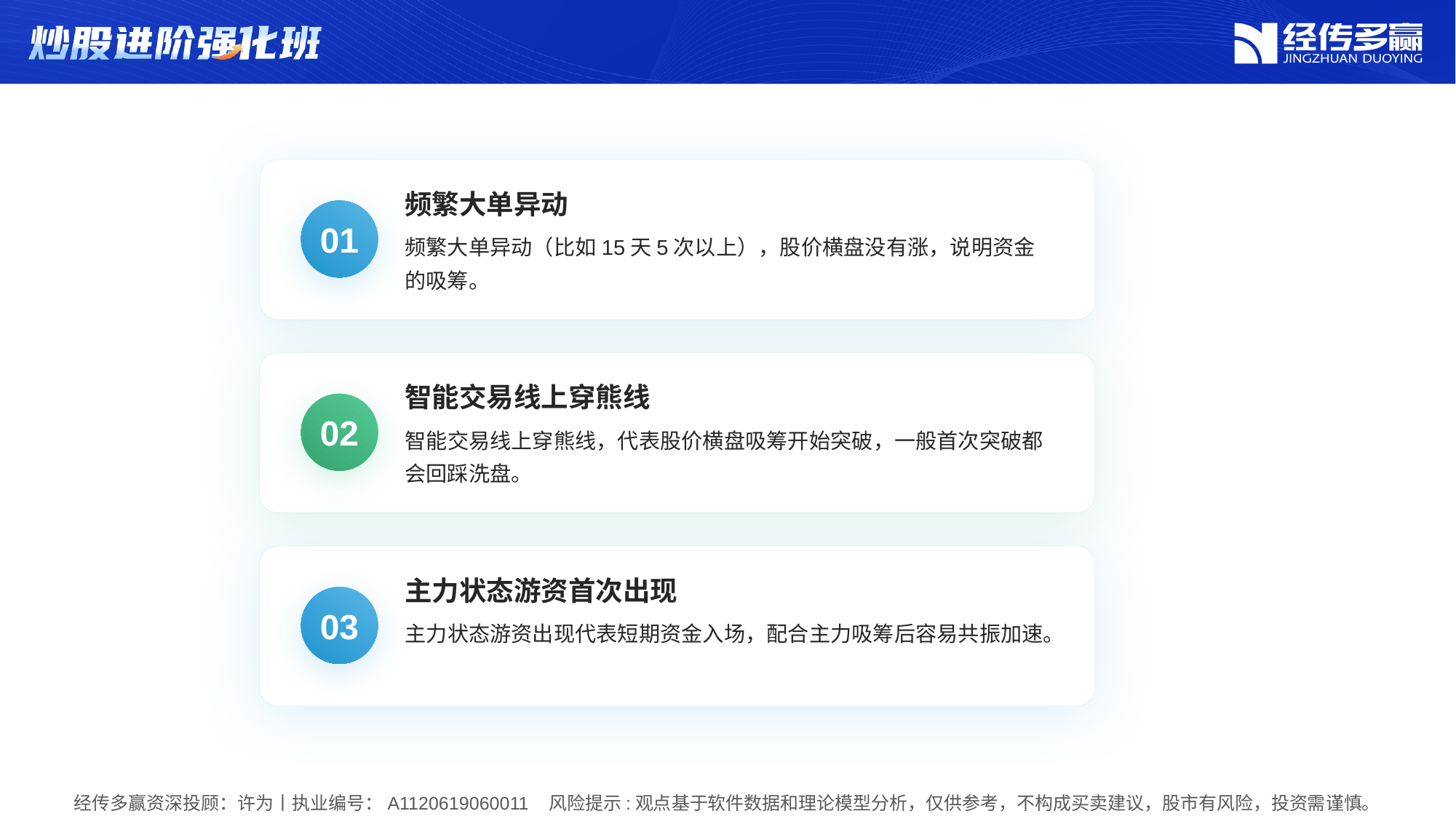

频繁大单异动
01
频繁大单异动（比如15天5次以上），股价横盘没有涨，说明资金的吸筹。

智能交易线上穿熊线
02
智能交易线上穿熊线，代表股价横盘吸筹开始突破，一般首次突破都会回踩洗盘。

主力状态游资首次出现
03
主力状态游资出现代表短期资金入场，配合主力吸筹后容易共振加速。